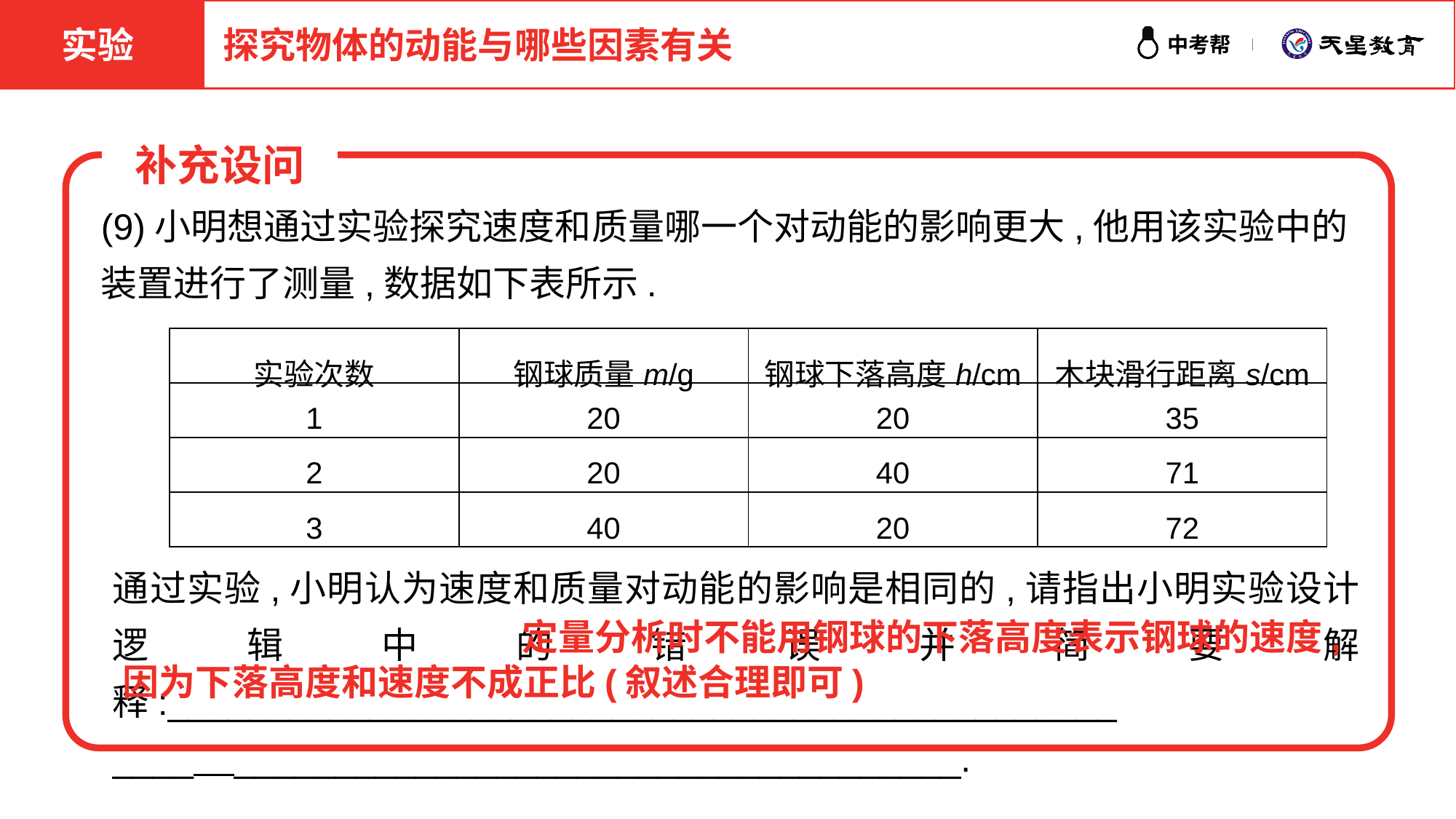

实验
探究物体的动能与哪些因素有关
补充设问

(9)小明想通过实验探究速度和质量哪一个对动能的影响更大,他用该实验中的装置进行了测量,数据如下表所示.

| 实验次数 | 钢球质量m/g | 钢球下落高度h/cm | 木块滑行距离s/cm |
| --- | --- | --- | --- |
| 1 | 20 | 20 | 35 |
| 2 | 20 | 40 | 71 |
| 3 | 40 | 20 | 72 |
通过实验,小明认为速度和质量对动能的影响是相同的,请指出小明实验设计逻辑中的错误并简要解释:_______________________________________________
____    ____________________________________.
定量分析时不能用钢球的下落高度表示钢球的速度,
因为下落高度和速度不成正比(叙述合理即可)